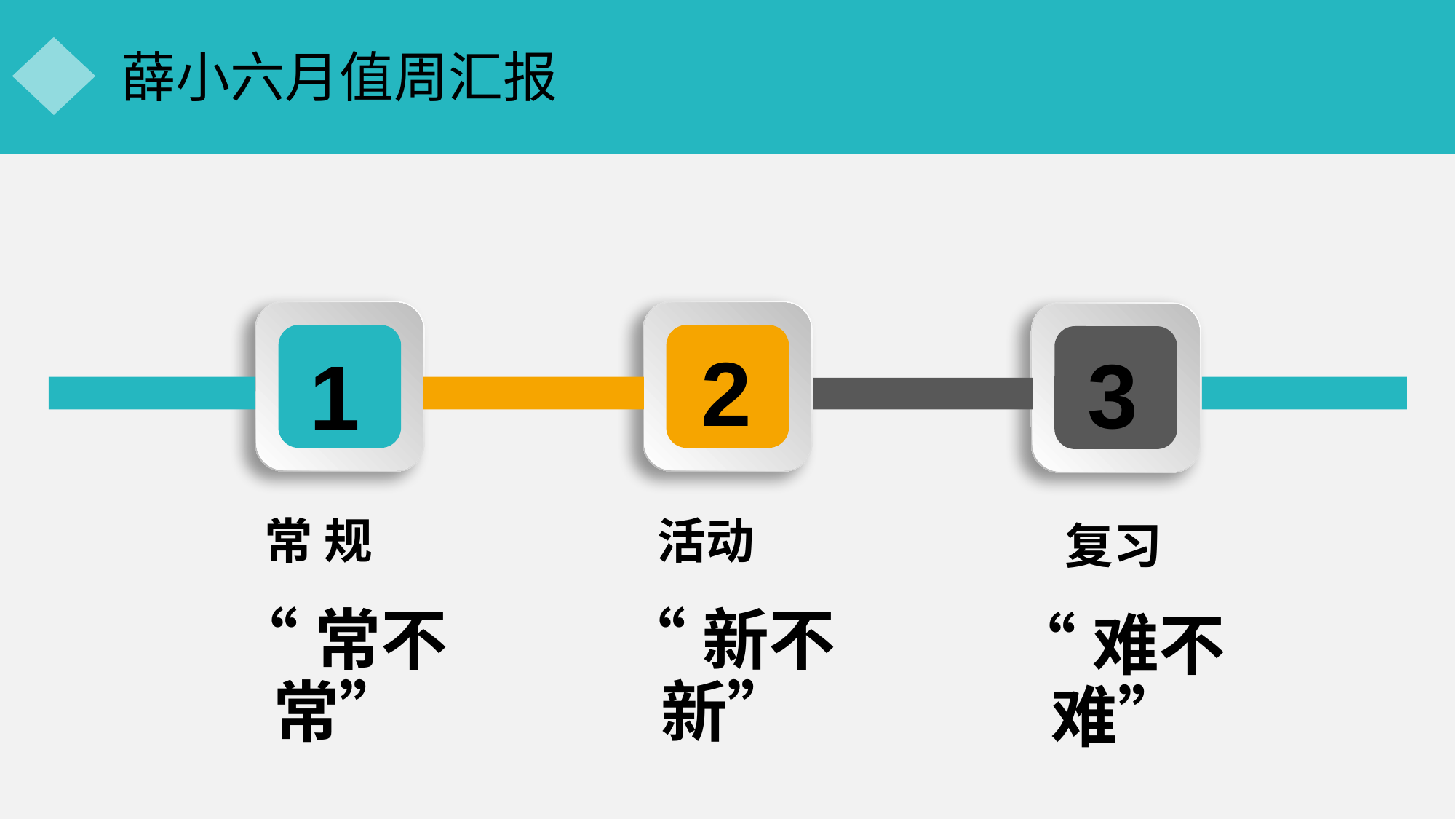

薛小六月值周汇报

2
3
1

常 规
“常不常”
活动
“新不新”
复习
“难不难”